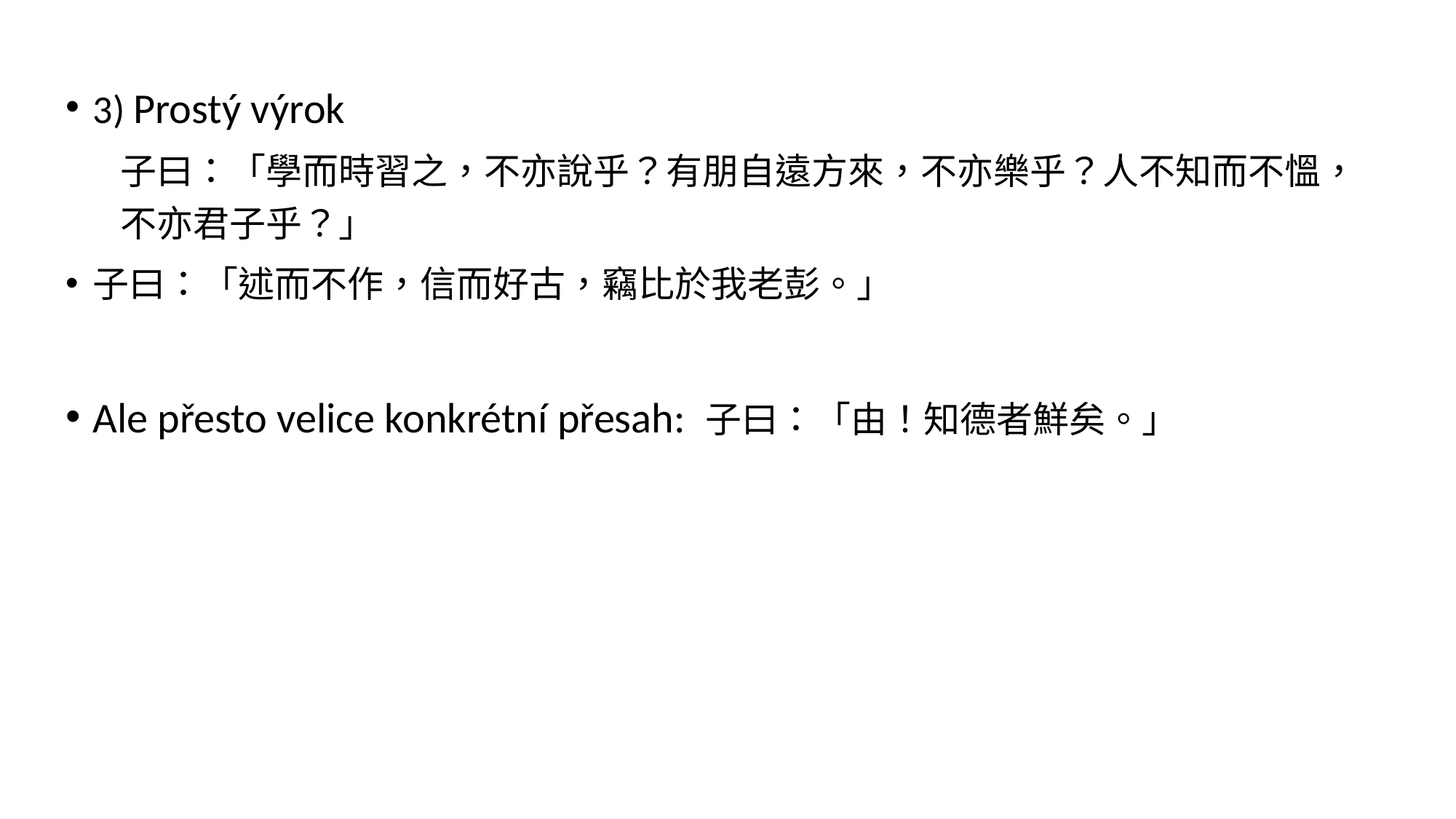

3) Prostý výrok
子曰：「學而時習之，不亦說乎？有朋自遠方來，不亦樂乎？人不知而不慍，不亦君子乎？」
子曰：「述而不作，信而好古，竊比於我老彭。」

Ale přesto velice konkrétní přesah: 子曰：「由！知德者鮮矣。」